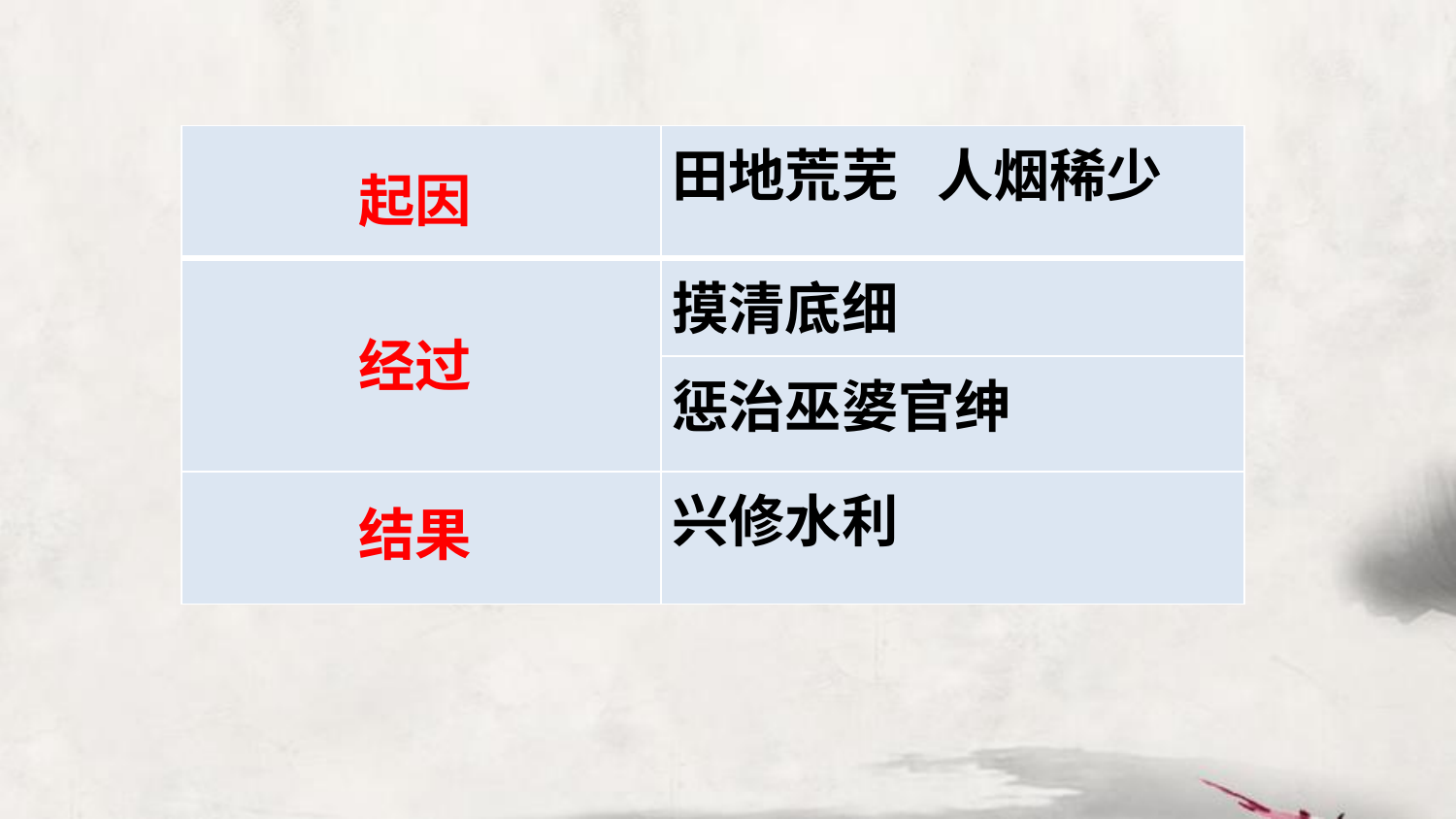

|  | 田地荒芜 人烟稀少 |
| --- | --- |
|  | 摸清底细 |
|  | 惩治巫婆官绅 |
|  | 兴修水利 |
起因
经过
结果